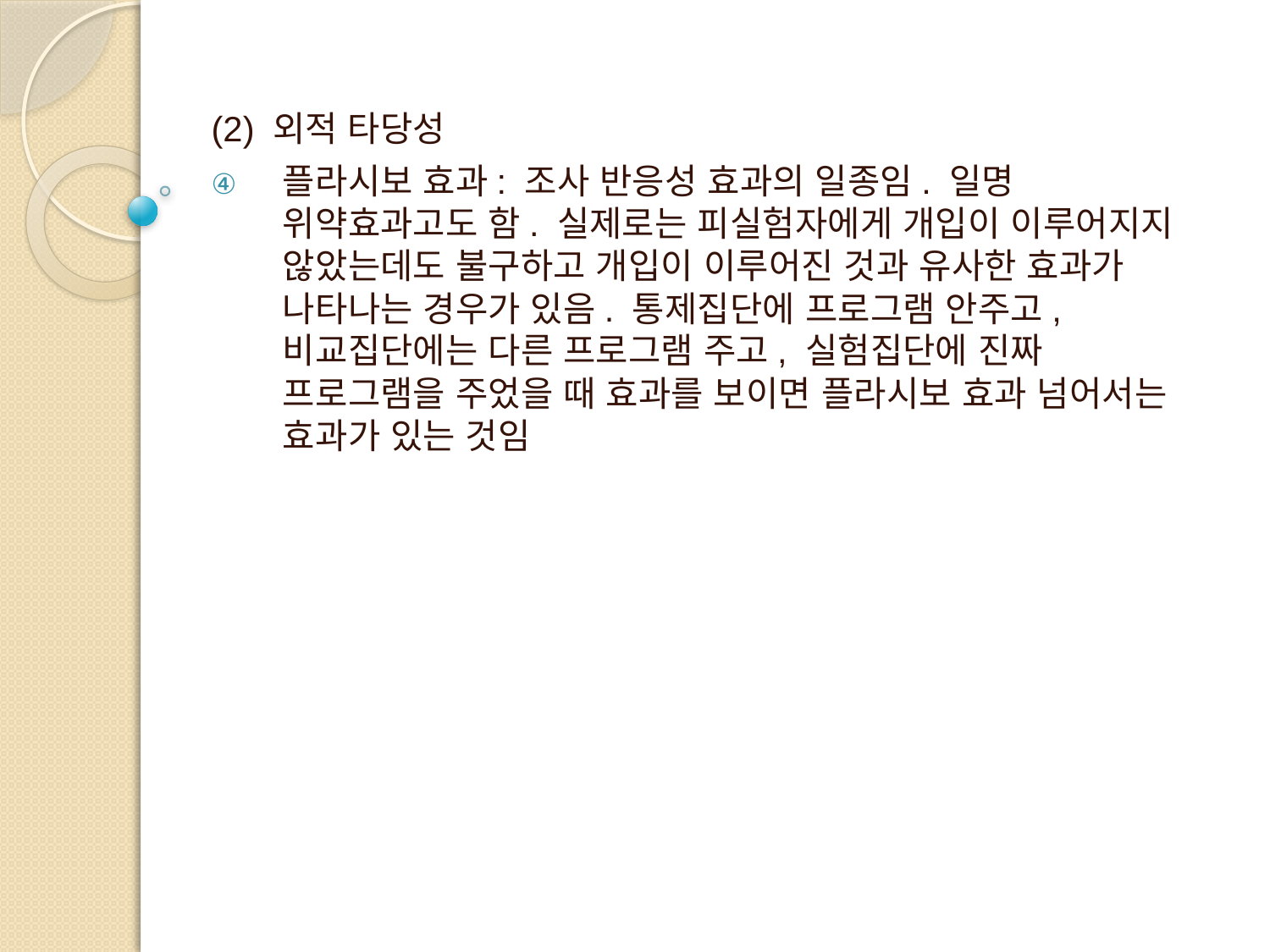

(2) 외적 타당성
플라시보 효과: 조사 반응성 효과의 일종임. 일명 위약효과고도 함. 실제로는 피실험자에게 개입이 이루어지지 않았는데도 불구하고 개입이 이루어진 것과 유사한 효과가 나타나는 경우가 있음. 통제집단에 프로그램 안주고, 비교집단에는 다른 프로그램 주고, 실험집단에 진짜 프로그램을 주었을 때 효과를 보이면 플라시보 효과 넘어서는 효과가 있는 것임